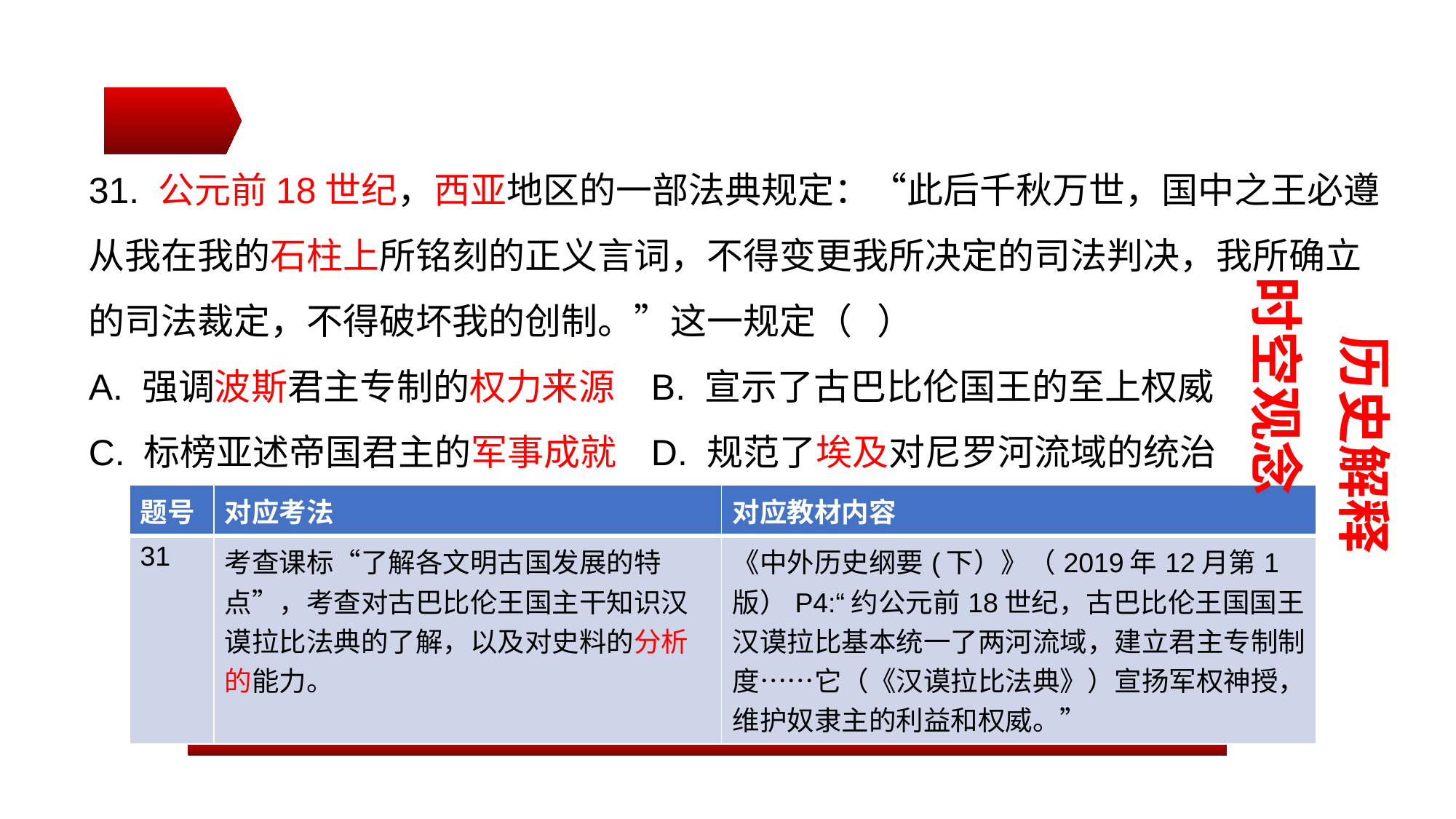

31. 公元前18世纪，西亚地区的一部法典规定：“此后千秋万世，国中之王必遵从我在我的石柱上所铭刻的正义言词，不得变更我所决定的司法判决，我所确立的司法裁定，不得破坏我的创制。”这一规定（   ）
A. 强调波斯君主专制的权力来源	 B. 宣示了古巴比伦国王的至上权威
C. 标榜亚述帝国君主的军事成就	 D. 规范了埃及对尼罗河流域的统治
时空观念
历史解释

| 题号 | 对应考法 | 对应教材内容 |
| --- | --- | --- |
| 31 | 考查课标“了解各文明古国发展的特点”，考查对古巴比伦王国主干知识汉谟拉比法典的了解，以及对史料的分析的能力。 | 《中外历史纲要(下）》（2019年12月第1版）P4:“约公元前18世纪，古巴比伦王国国王汉谟拉比基本统一了两河流域，建立君主专制制度……它（《汉谟拉比法典》）宣扬军权神授，维护奴隶主的利益和权威。” |